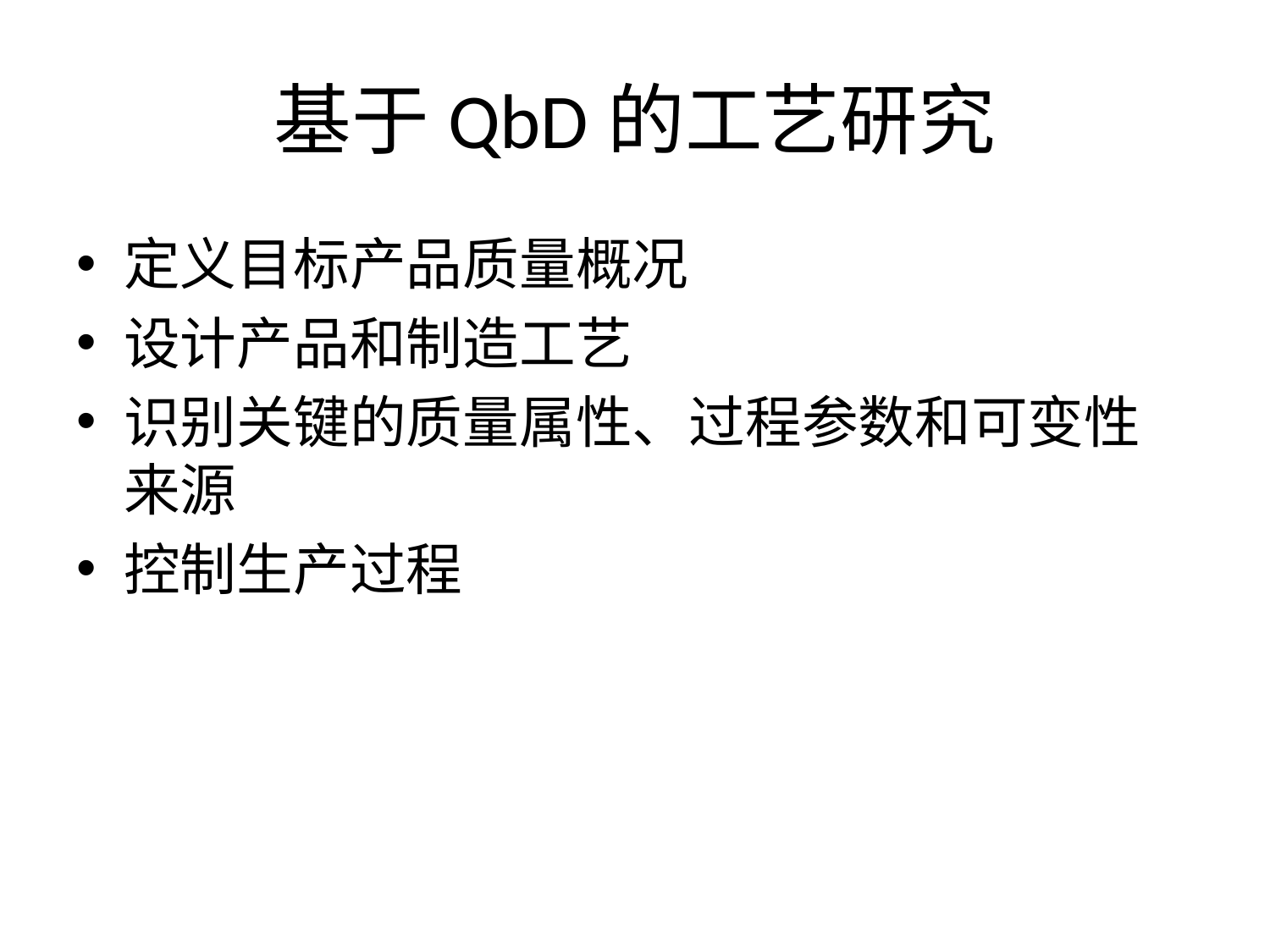

# 基于QbD的工艺研究
定义目标产品质量概况
设计产品和制造工艺
识别关键的质量属性、过程参数和可变性来源
控制生产过程